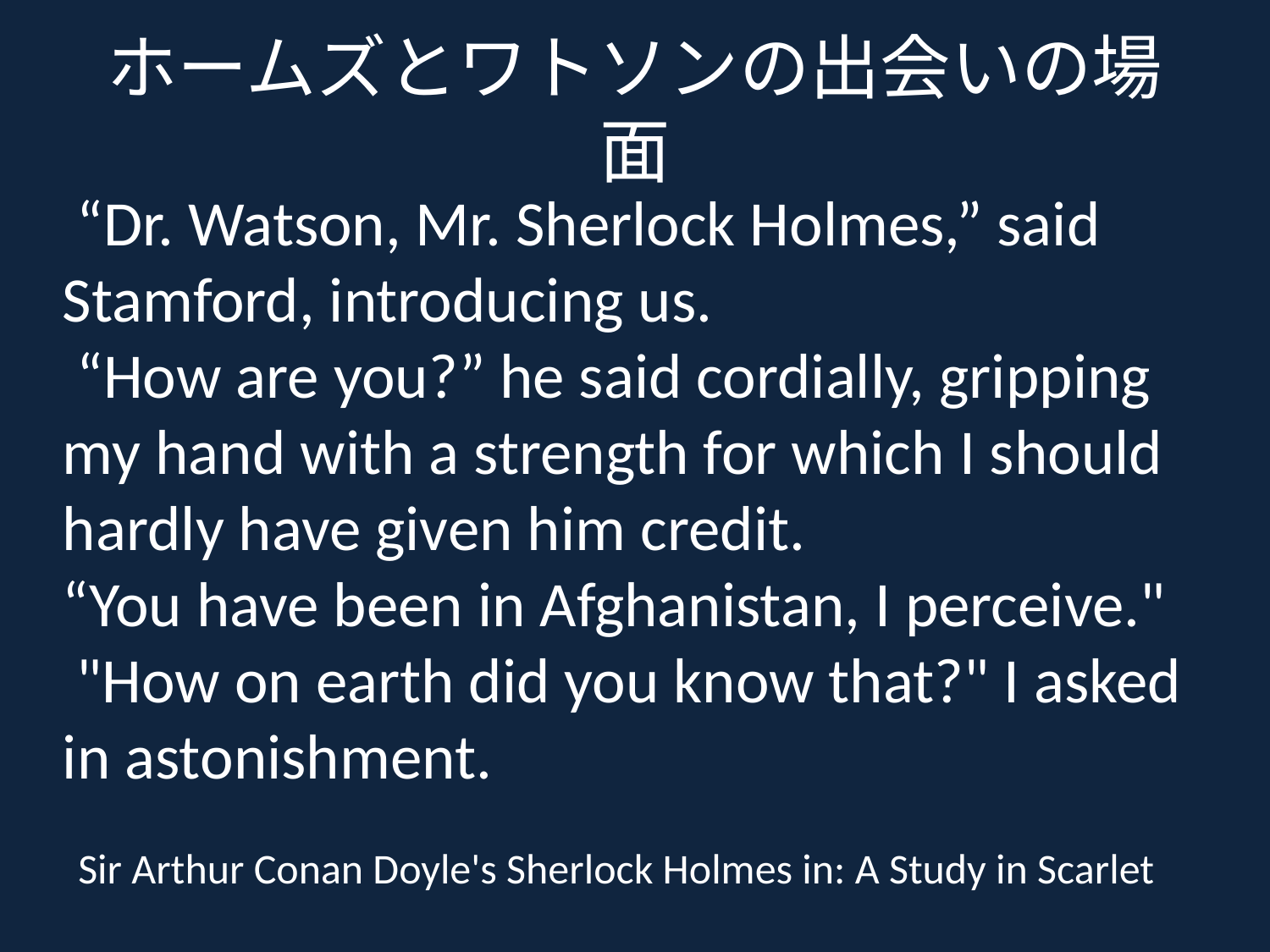

# ホームズとワトソンの出会いの場面
 “Dr. Watson, Mr. Sherlock Holmes,” said　Stamford, introducing us.
 “How are you?” he said cordially, gripping my hand with a strength for which I should hardly have given him credit.
“You have been in Afghanistan, I perceive."
 "How on earth did you know that?" I asked in astonishment.
Sir Arthur Conan Doyle's Sherlock Holmes in: A Study in Scarlet